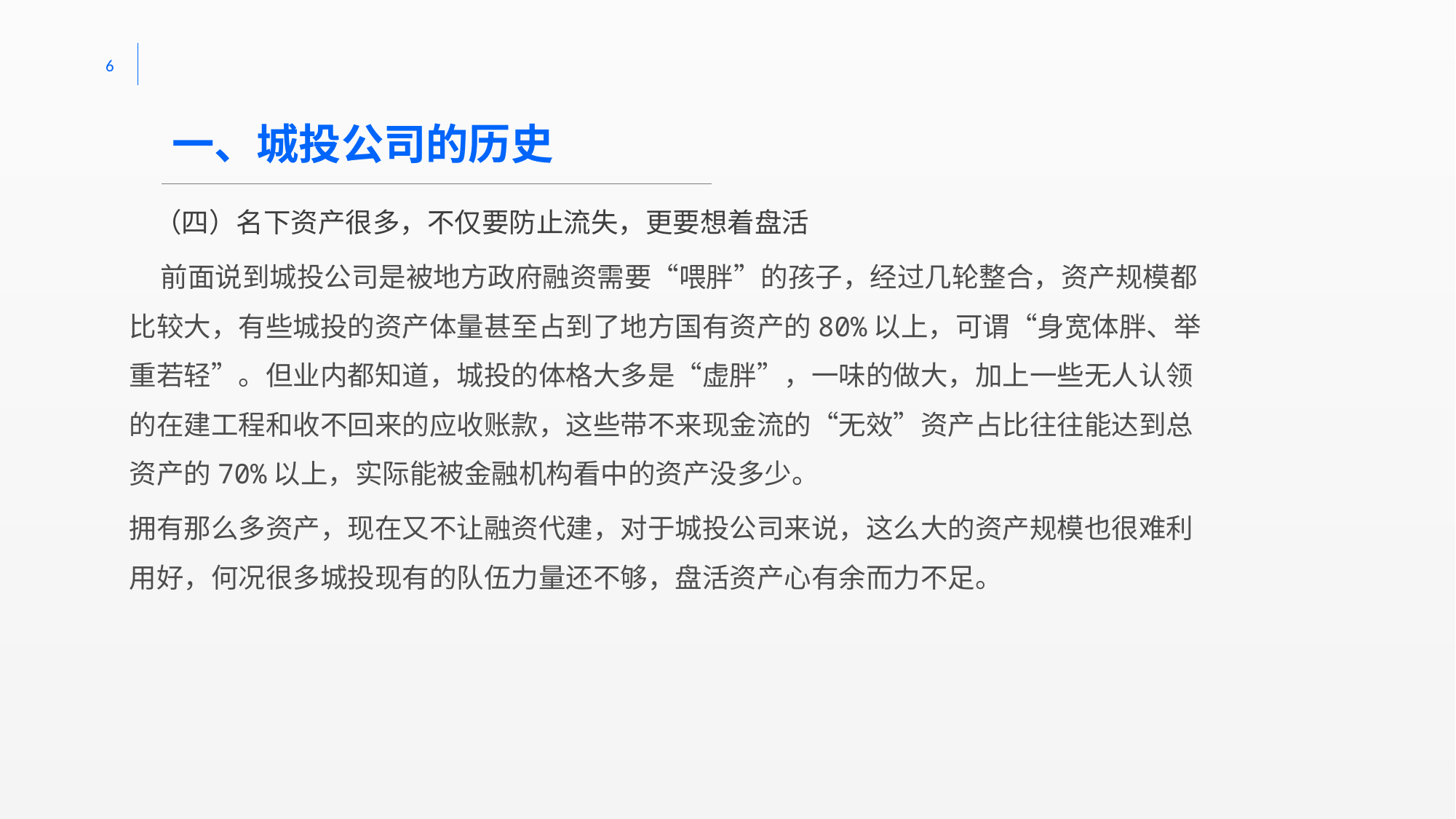

一、城投公司的历史

   （四）名下资产很多，不仅要防止流失，更要想着盘活
    前面说到城投公司是被地方政府融资需要“喂胖”的孩子，经过几轮整合，资产规模都比较大，有些城投的资产体量甚至占到了地方国有资产的80%以上，可谓“身宽体胖、举重若轻”。但业内都知道，城投的体格大多是“虚胖”，一味的做大，加上一些无人认领的在建工程和收不回来的应收账款，这些带不来现金流的“无效”资产占比往往能达到总资产的70%以上，实际能被金融机构看中的资产没多少。
拥有那么多资产，现在又不让融资代建，对于城投公司来说，这么大的资产规模也很难利用好，何况很多城投现有的队伍力量还不够，盘活资产心有余而力不足。